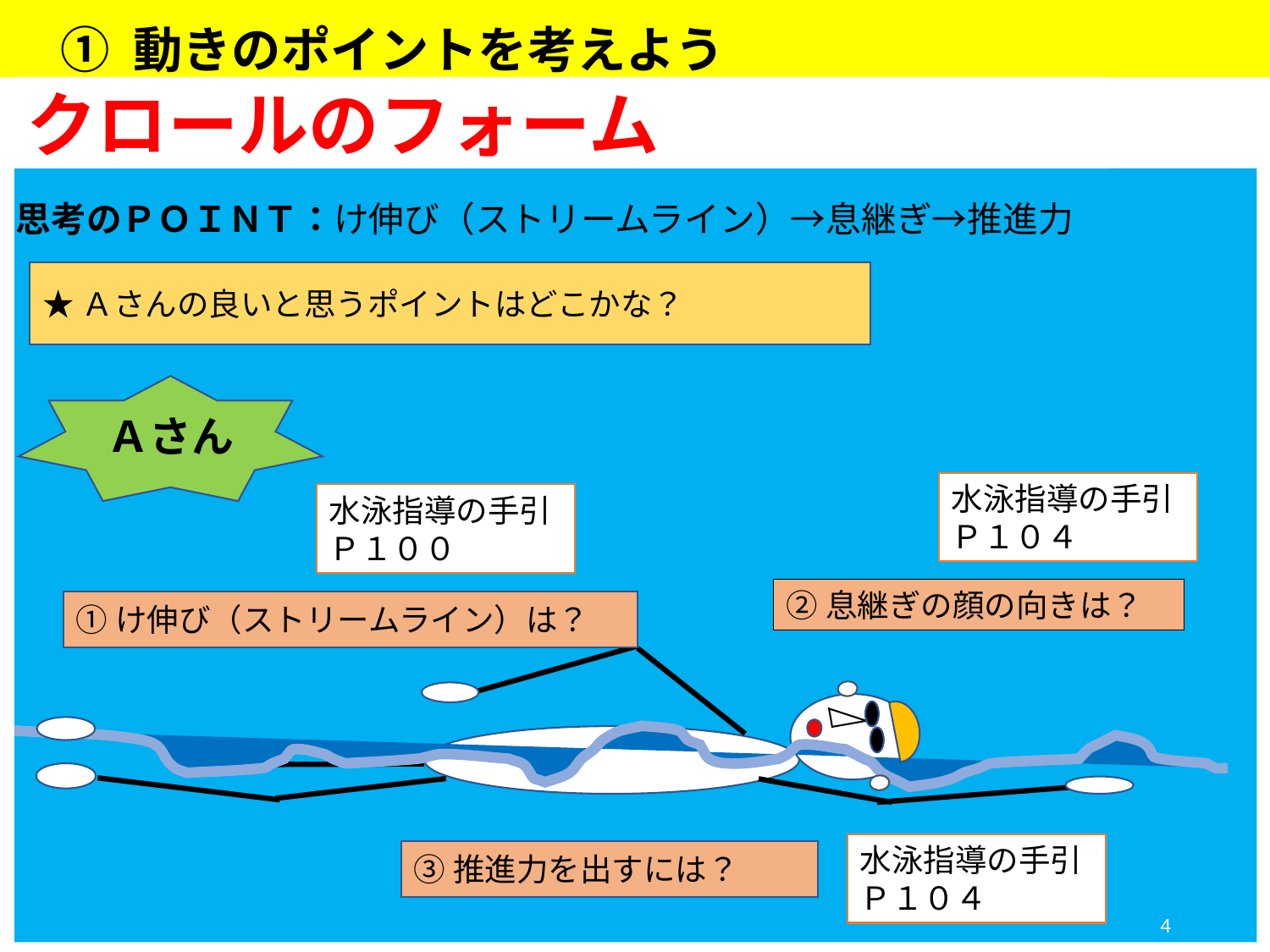

① 動きのポイントを考えよう
クロールのフォーム

思考のＰＯＩＮＴ：け伸び（ストリームライン）→息継ぎ→推進力
★Ａさんの良いと思うポイントはどこかな？
Ａさん
水泳指導の手引
Ｐ１０４
水泳指導の手引
Ｐ１００
②息継ぎの顔の向きは？
①け伸び（ストリームライン）は？

水泳指導の手引
Ｐ１０４
③推進力を出すには？
4